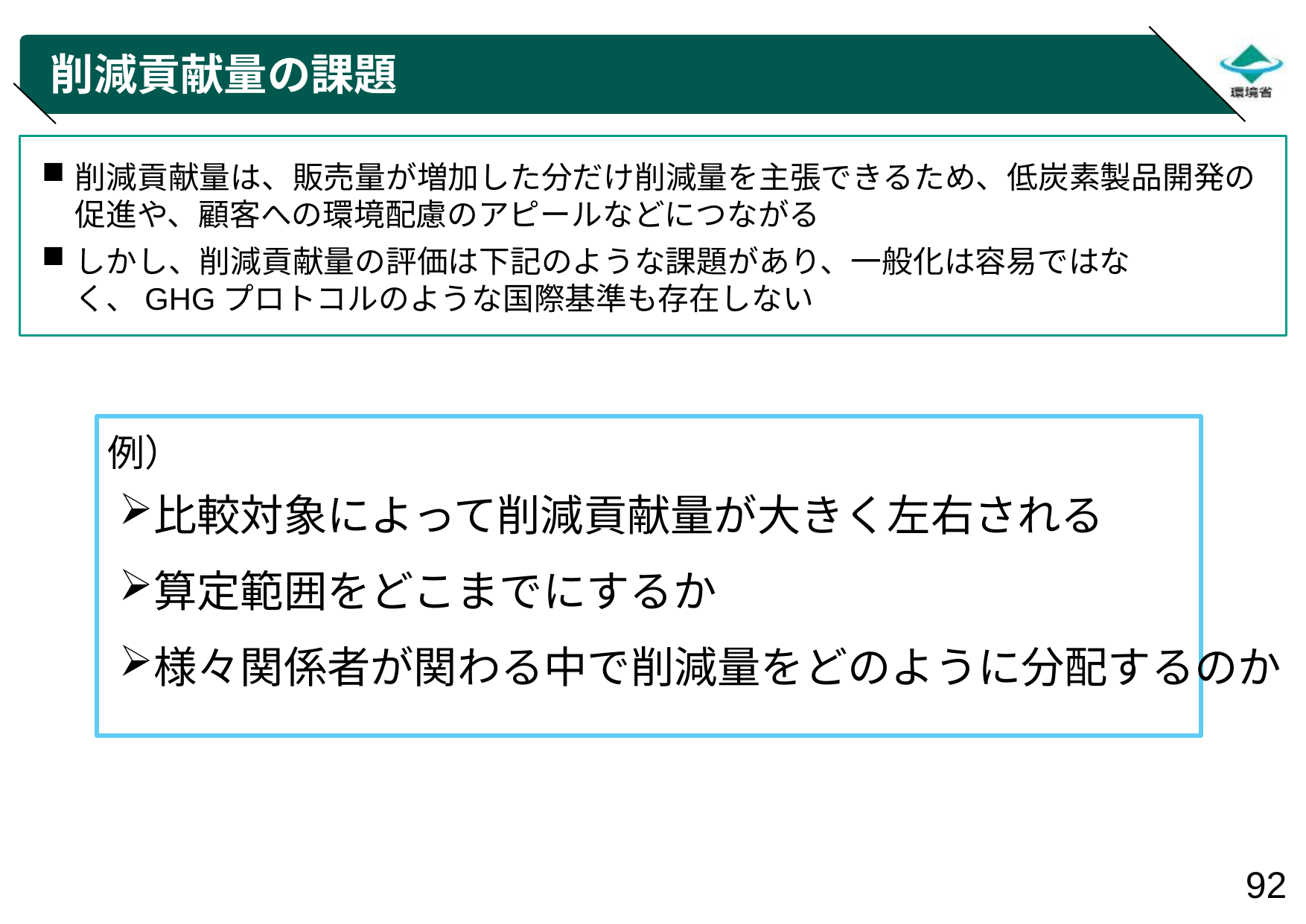

# 削減貢献量の課題
削減貢献量は、販売量が増加した分だけ削減量を主張できるため、低炭素製品開発の促進や、顧客への環境配慮のアピールなどにつながる
しかし、削減貢献量の評価は下記のような課題があり、一般化は容易ではなく、GHGプロトコルのような国際基準も存在しない
例）
比較対象によって削減貢献量が大きく左右される
算定範囲をどこまでにするか
様々関係者が関わる中で削減量をどのように分配するのか